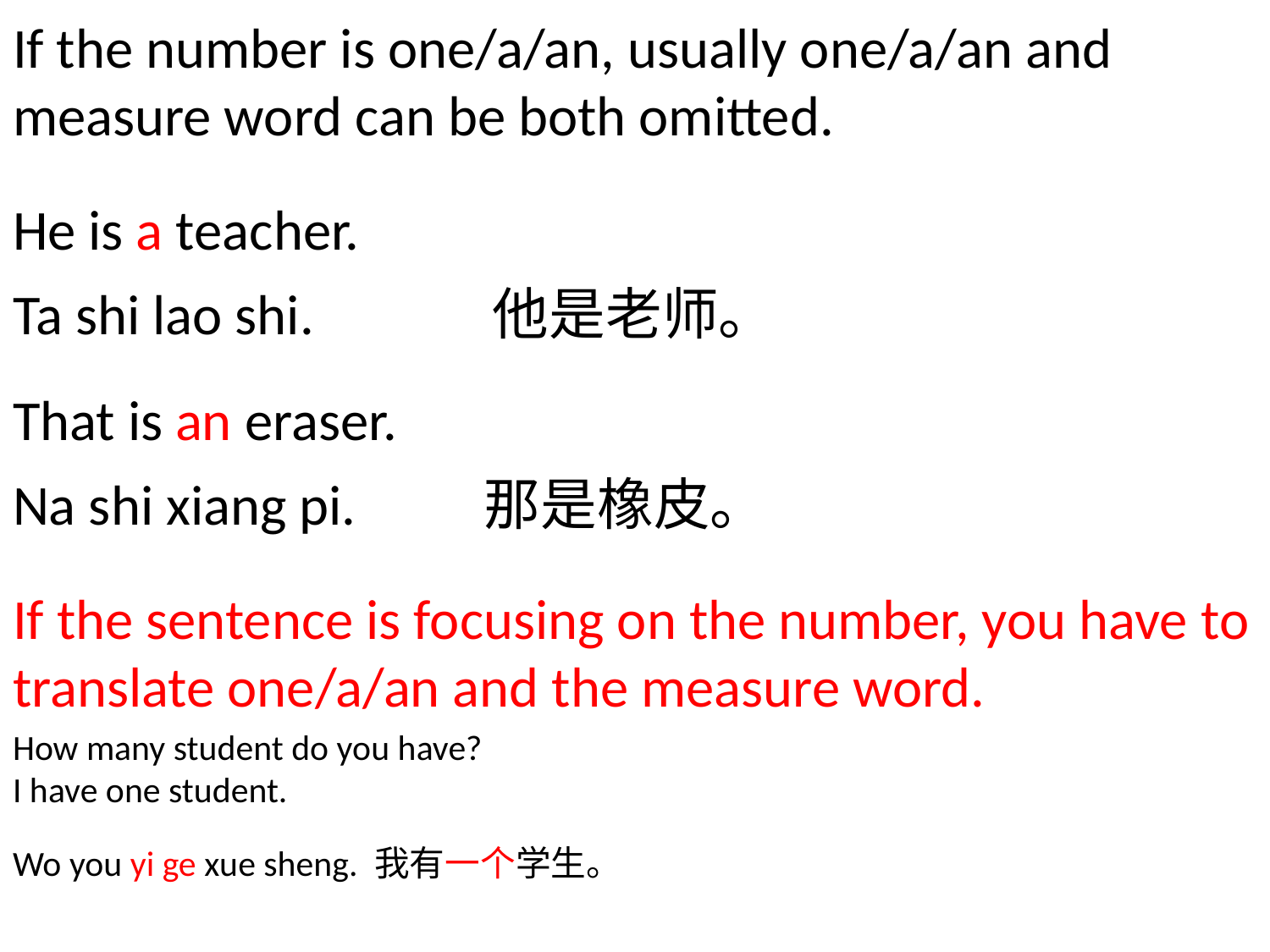

# If the number is one/a/an, usually one/a/an and measure word can be both omitted.
He is a teacher.
Ta shi lao shi.             他是老师。
That is an eraser.
Na shi xiang pi.         那是橡皮。
If the sentence is focusing on the number, you have to translate one/a/an and the measure word.
How many student do you have?
I have one student.
Wo you yi ge xue sheng. 我有一个学生。